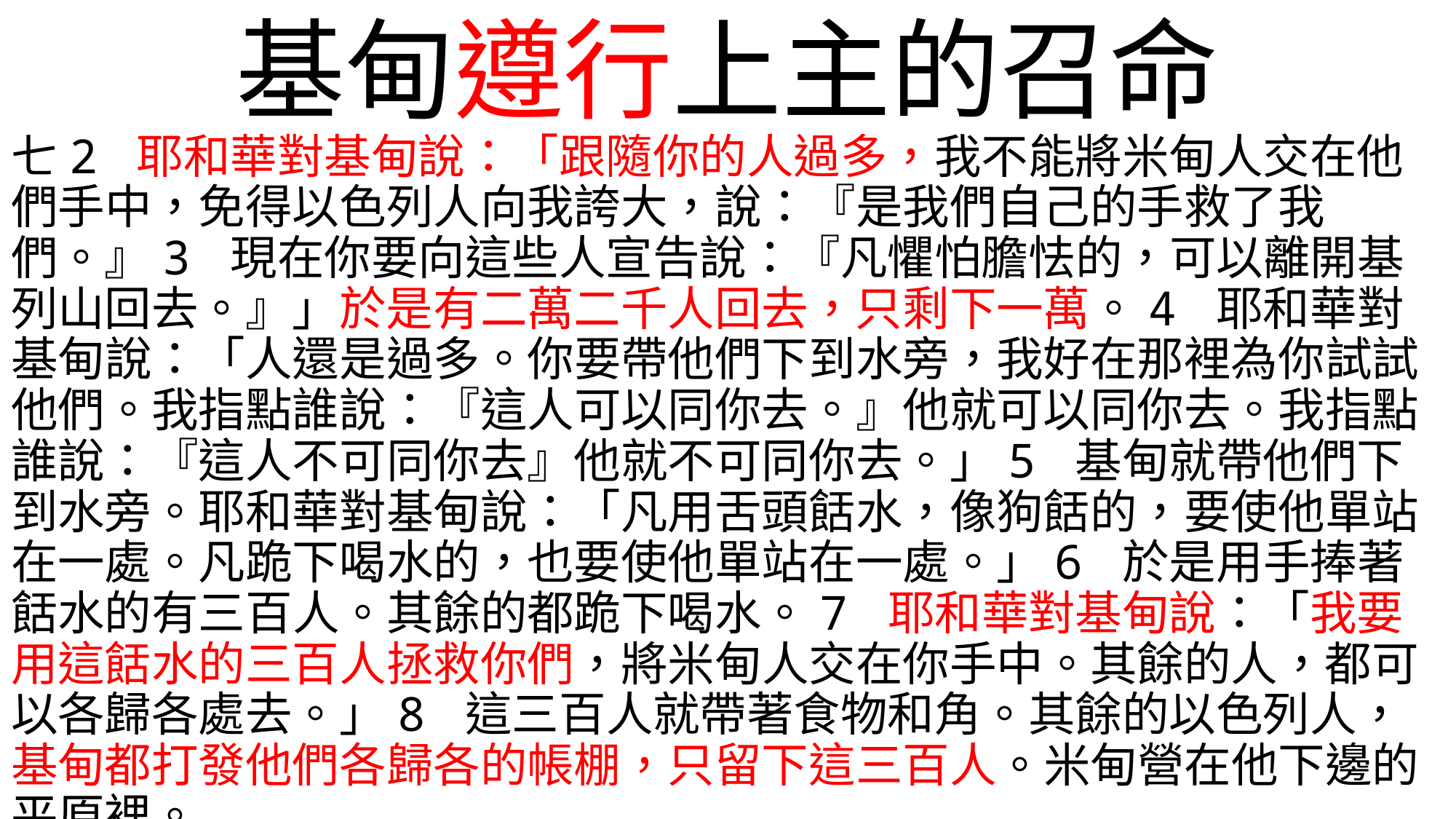

# 基甸遵行上主的召命
七2 耶和華對基甸說：「跟隨你的人過多，我不能將米甸人交在他們手中，免得以色列人向我誇大，說：『是我們自己的手救了我們。』3 現在你要向這些人宣告說：『凡懼怕膽怯的，可以離開基列山回去。』」於是有二萬二千人回去，只剩下一萬。4 耶和華對基甸說：「人還是過多。你要帶他們下到水旁，我好在那裡為你試試他們。我指點誰說：『這人可以同你去。』他就可以同你去。我指點誰說：『這人不可同你去』他就不可同你去。」5 基甸就帶他們下到水旁。耶和華對基甸說：「凡用舌頭餂水，像狗餂的，要使他單站在一處。凡跪下喝水的，也要使他單站在一處。」6 於是用手捧著餂水的有三百人。其餘的都跪下喝水。7 耶和華對基甸說：「我要用這餂水的三百人拯救你們，將米甸人交在你手中。其餘的人，都可以各歸各處去。」8 這三百人就帶著食物和角。其餘的以色列人，基甸都打發他們各歸各的帳棚，只留下這三百人。米甸營在他下邊的平原裡。